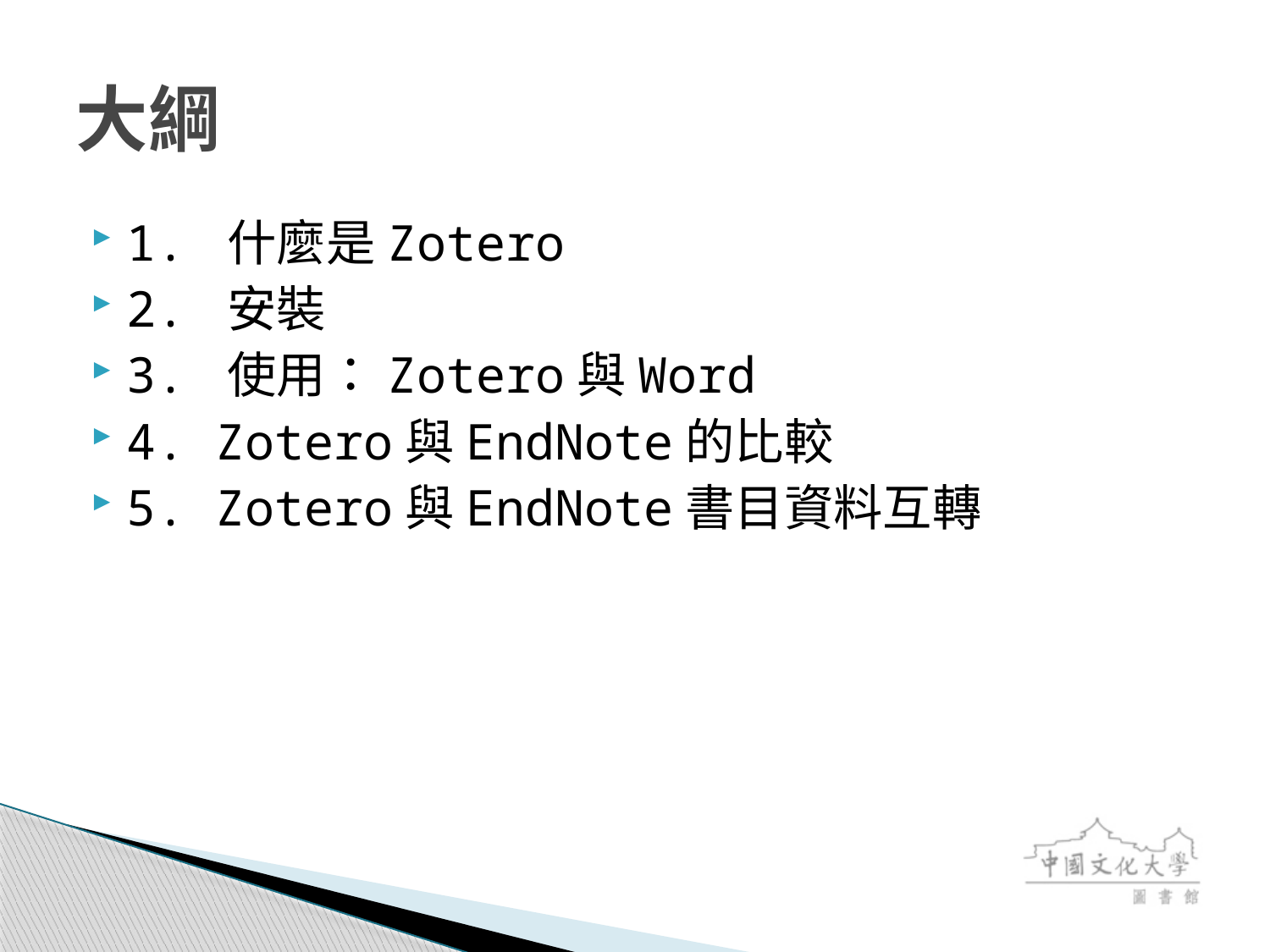

# 大綱
1. 什麼是Zotero
2. 安裝
3. 使用：Zotero與Word
4. Zotero與EndNote的比較
5. Zotero與EndNote書目資料互轉